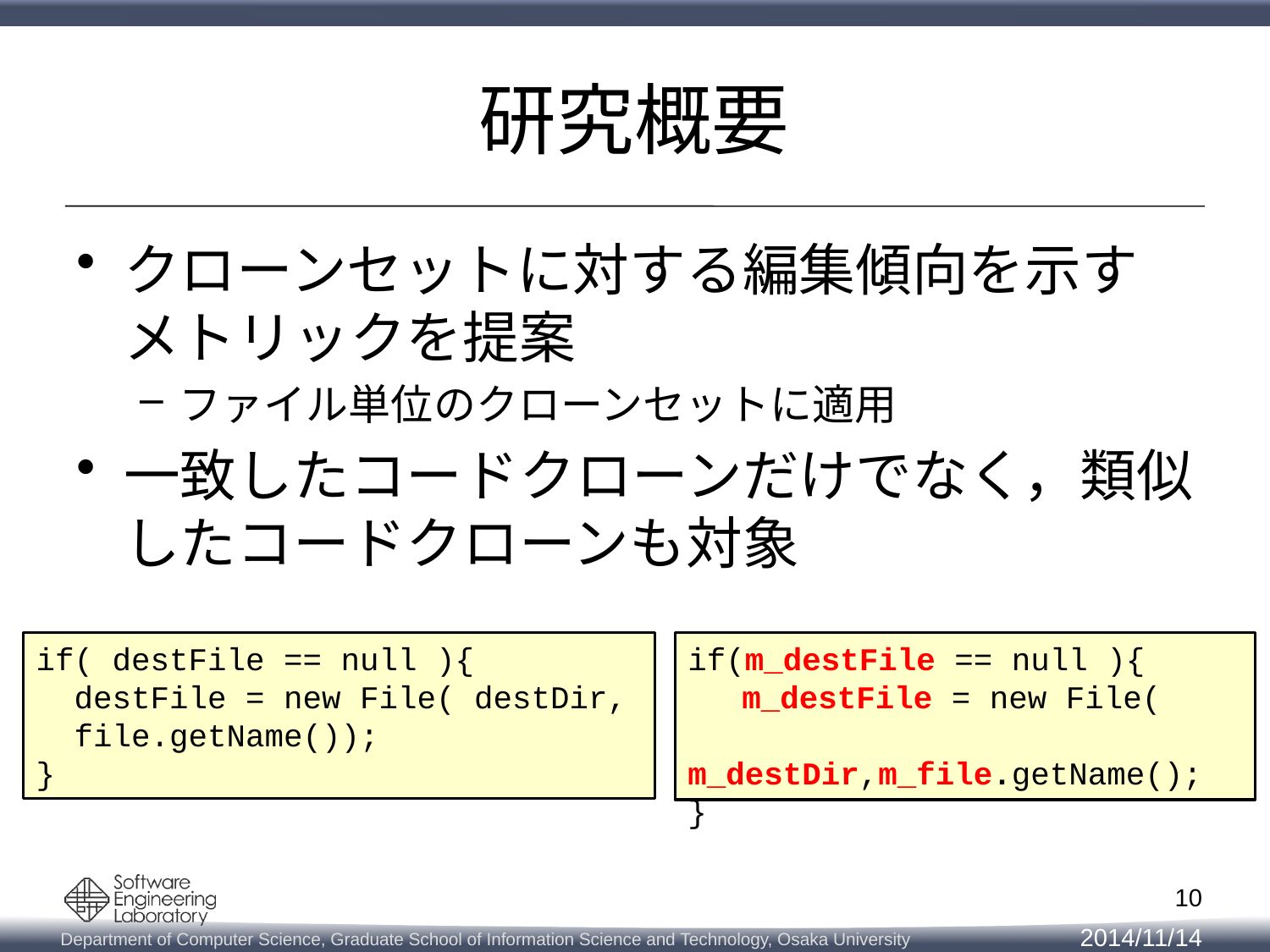

# 研究概要
クローンセットに対する編集傾向を示すメトリックを提案
ファイル単位のクローンセットに適用
一致したコードクローンだけでなく，類似したコードクローンも対象
if( destFile == null ){
  destFile = new File( destDir,
  file.getName());
}
if(m_destFile == null ){
 　m_destFile = new File(
　　m_destDir,m_file.getName();
}
10
2014/11/14